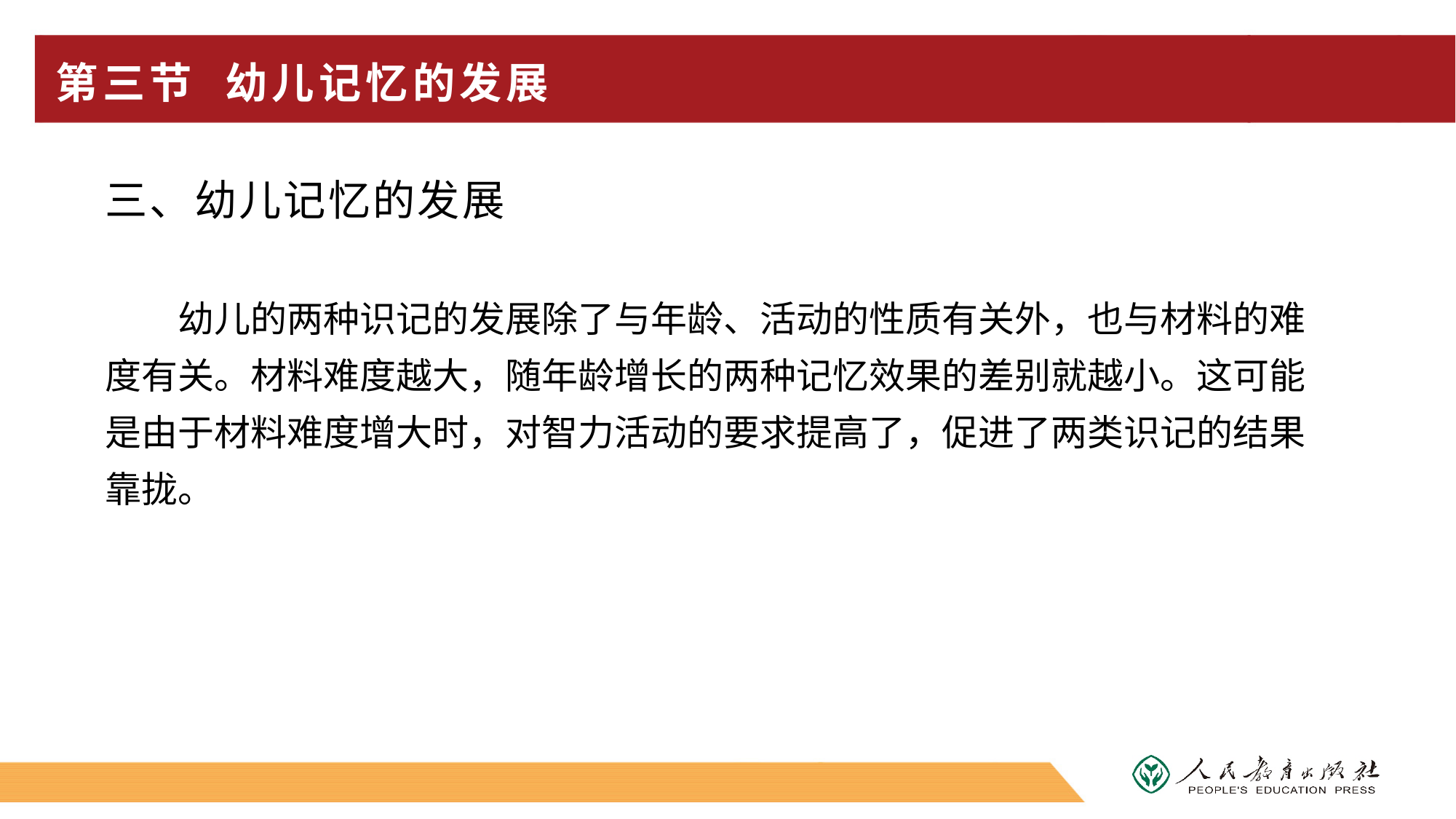

# 第三节  幼儿记忆的发展
三、幼儿记忆的发展
幼儿的两种识记的发展除了与年龄、活动的性质有关外，也与材料的难度有关。材料难度越大，随年龄增长的两种记忆效果的差别就越小。这可能是由于材料难度增大时，对智力活动的要求提高了，促进了两类识记的结果靠拢。